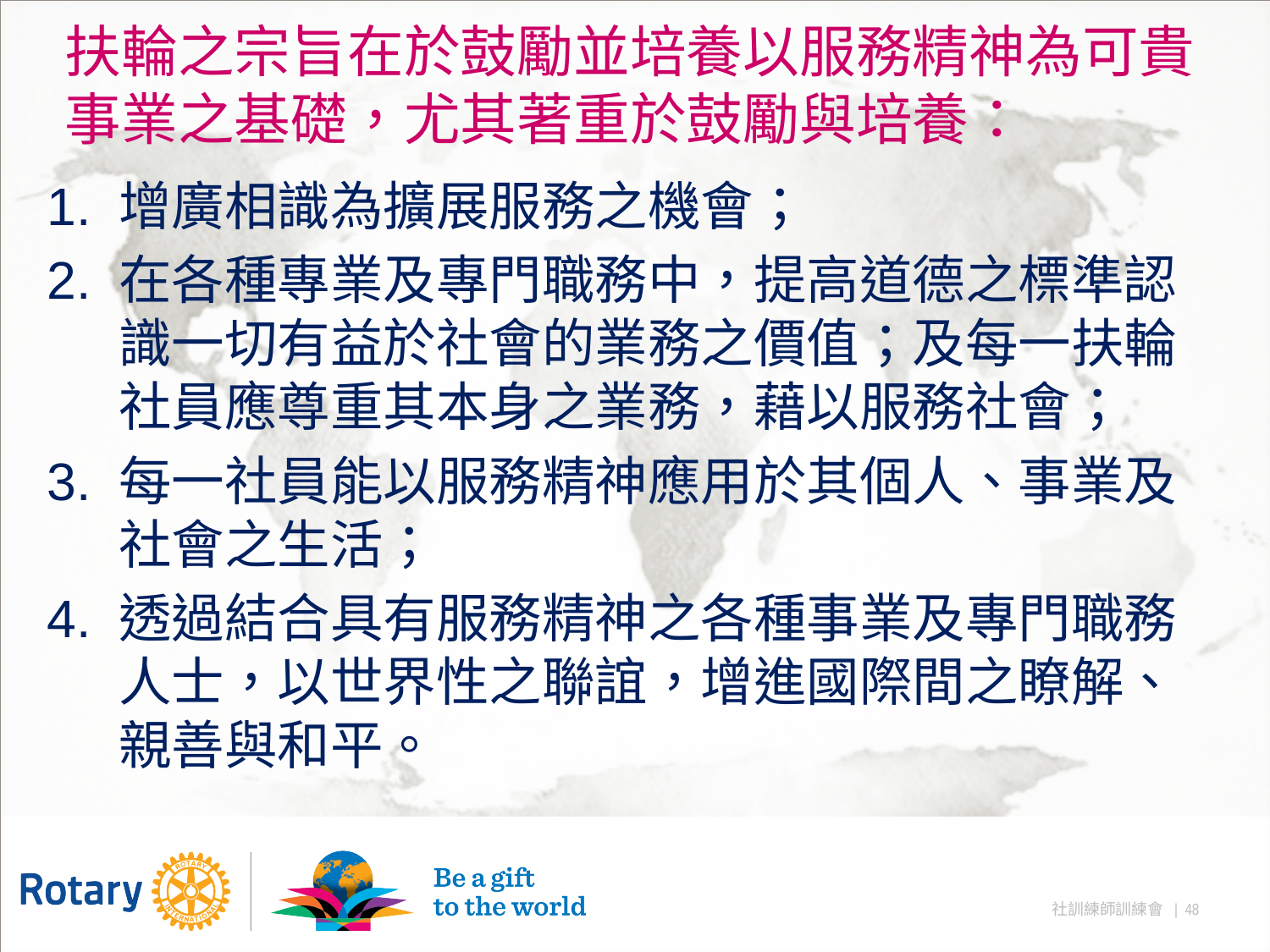

# 扶輪之宗旨在於鼓勵並培養以服務精神為可貴事業之基礎，尤其著重於鼓勵與培養：
增廣相識為擴展服務之機會；
在各種專業及專門職務中，提高道德之標準認識一切有益於社會的業務之價值；及每一扶輪社員應尊重其本身之業務，藉以服務社會；
每一社員能以服務精神應用於其個人、事業及社會之生活；
透過結合具有服務精神之各種事業及專門職務人士，以世界性之聯誼，增進國際間之瞭解、親善與和平。